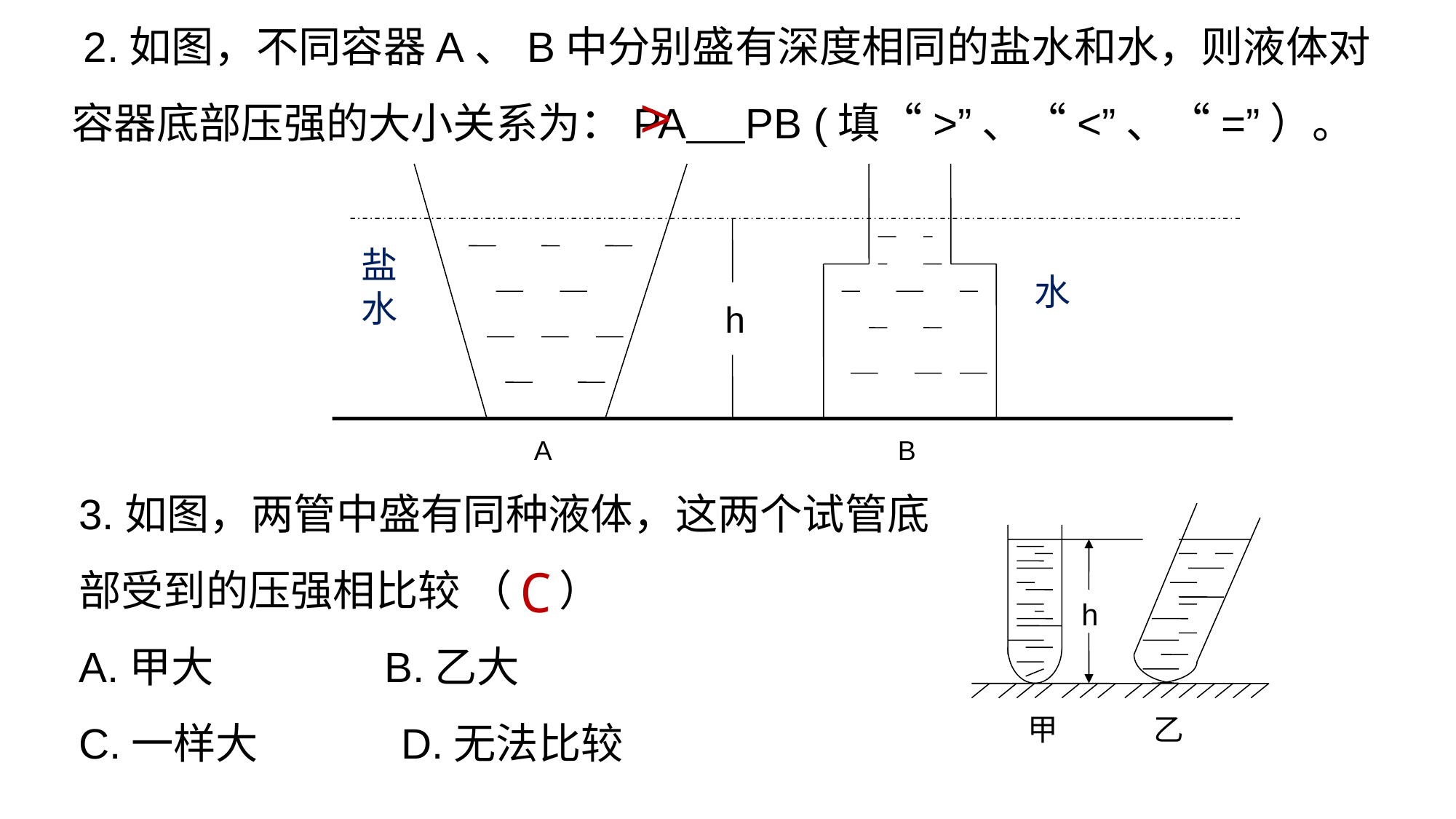

2.如图，不同容器A、B中分别盛有深度相同的盐水和水，则液体对容器底部压强的大小关系为：PA     PB (填“>”、“<”、“=”）。
>

盐水

水

h

A
B
3.如图，两管中盛有同种液体，这两个试管底部受到的压强相比较 （     ）
A.甲大                 B.乙大
C.一样大              D.无法比较

h

甲
乙
C